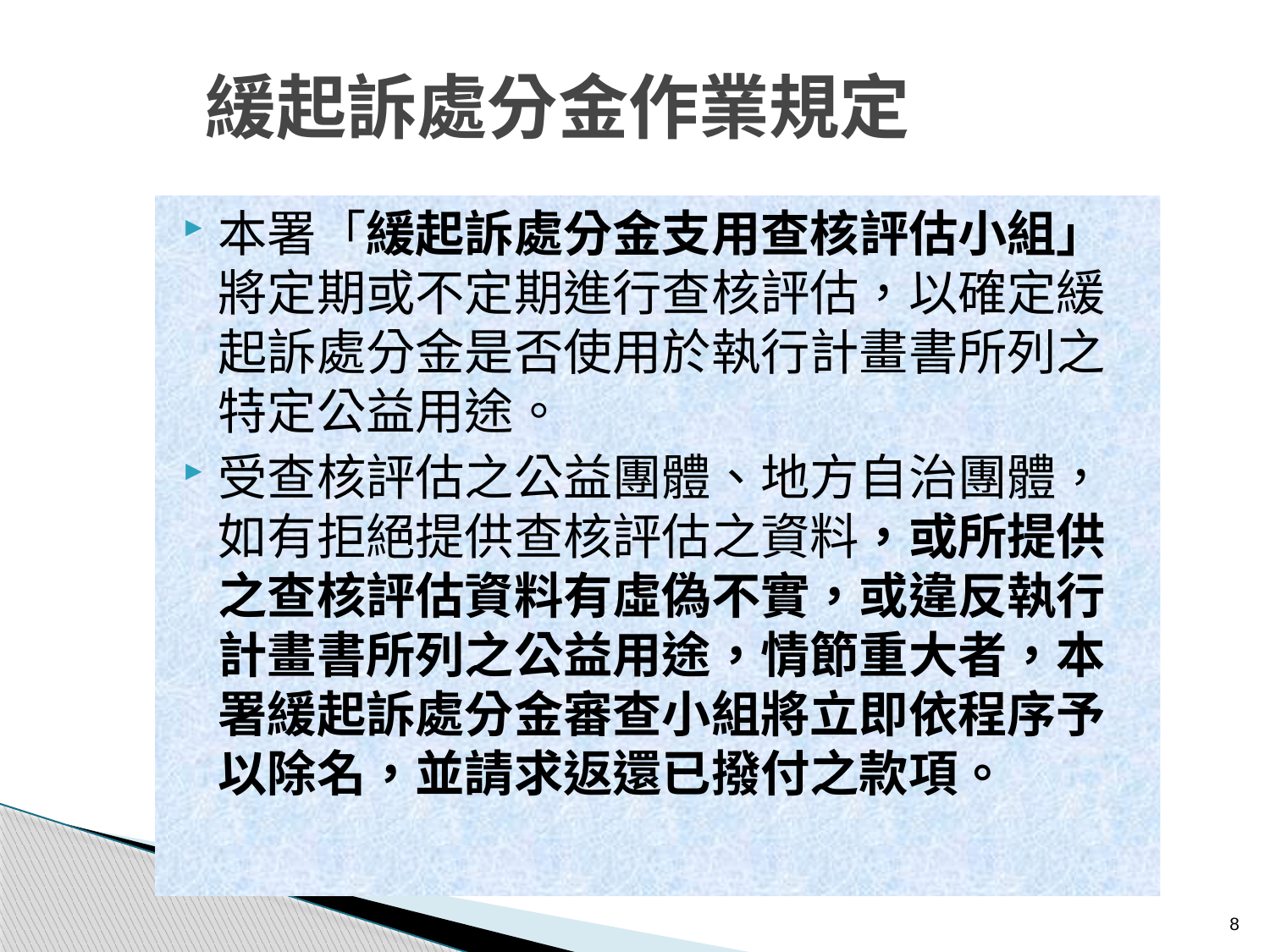

# 緩起訴處分金作業規定
本署「緩起訴處分金支用查核評估小組」將定期或不定期進行查核評估，以確定緩起訴處分金是否使用於執行計畫書所列之特定公益用途。
受查核評估之公益團體、地方自治團體，如有拒絕提供查核評估之資料，或所提供之查核評估資料有虛偽不實，或違反執行計畫書所列之公益用途，情節重大者，本署緩起訴處分金審查小組將立即依程序予以除名，並請求返還已撥付之款項。

8